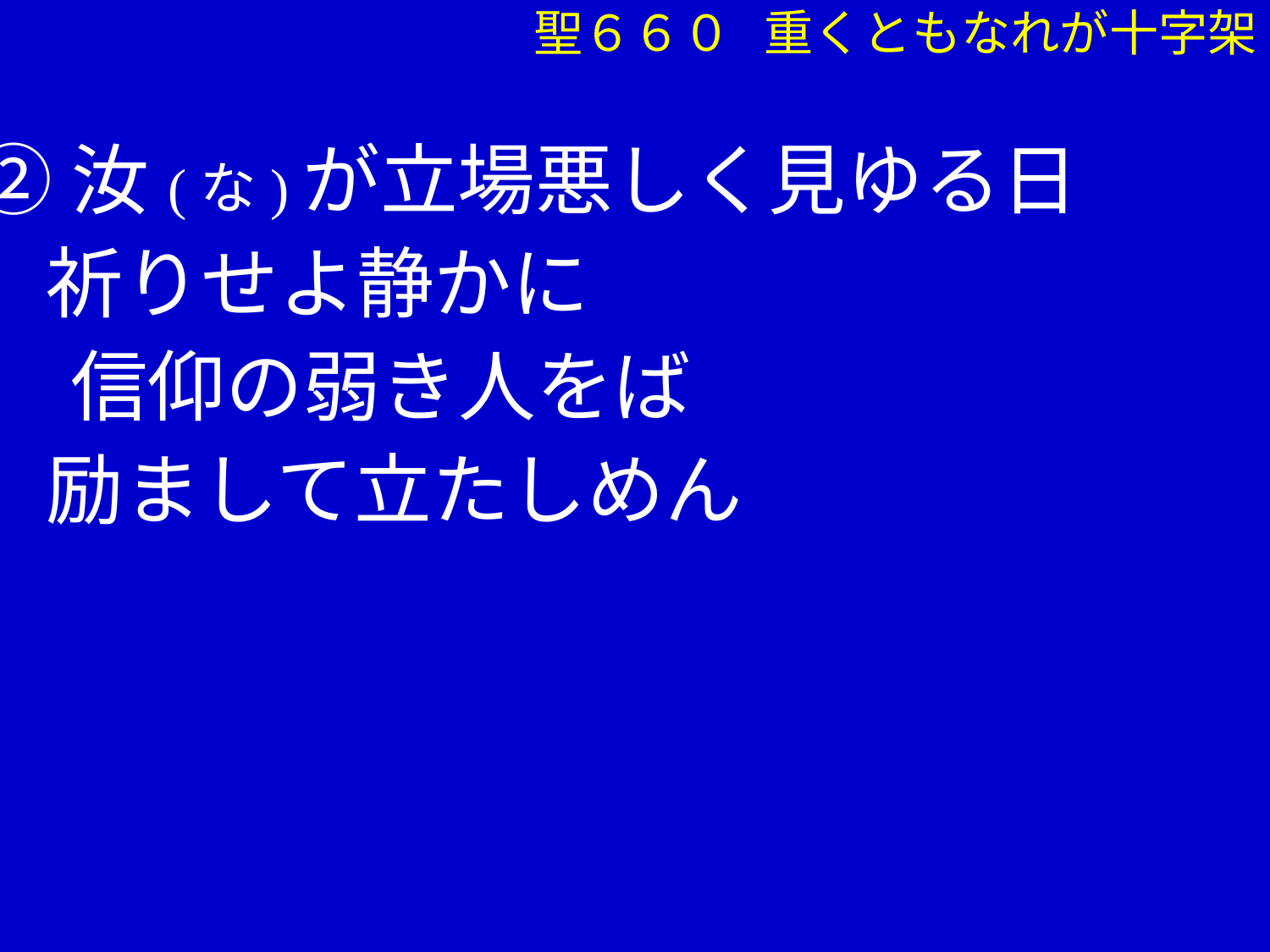

聖６６０   重くともなれが十字架
②汝(な)が立場悪しく見ゆる日
   祈りせよ静かに
　 信仰の弱き人をば
   励まして立たしめん